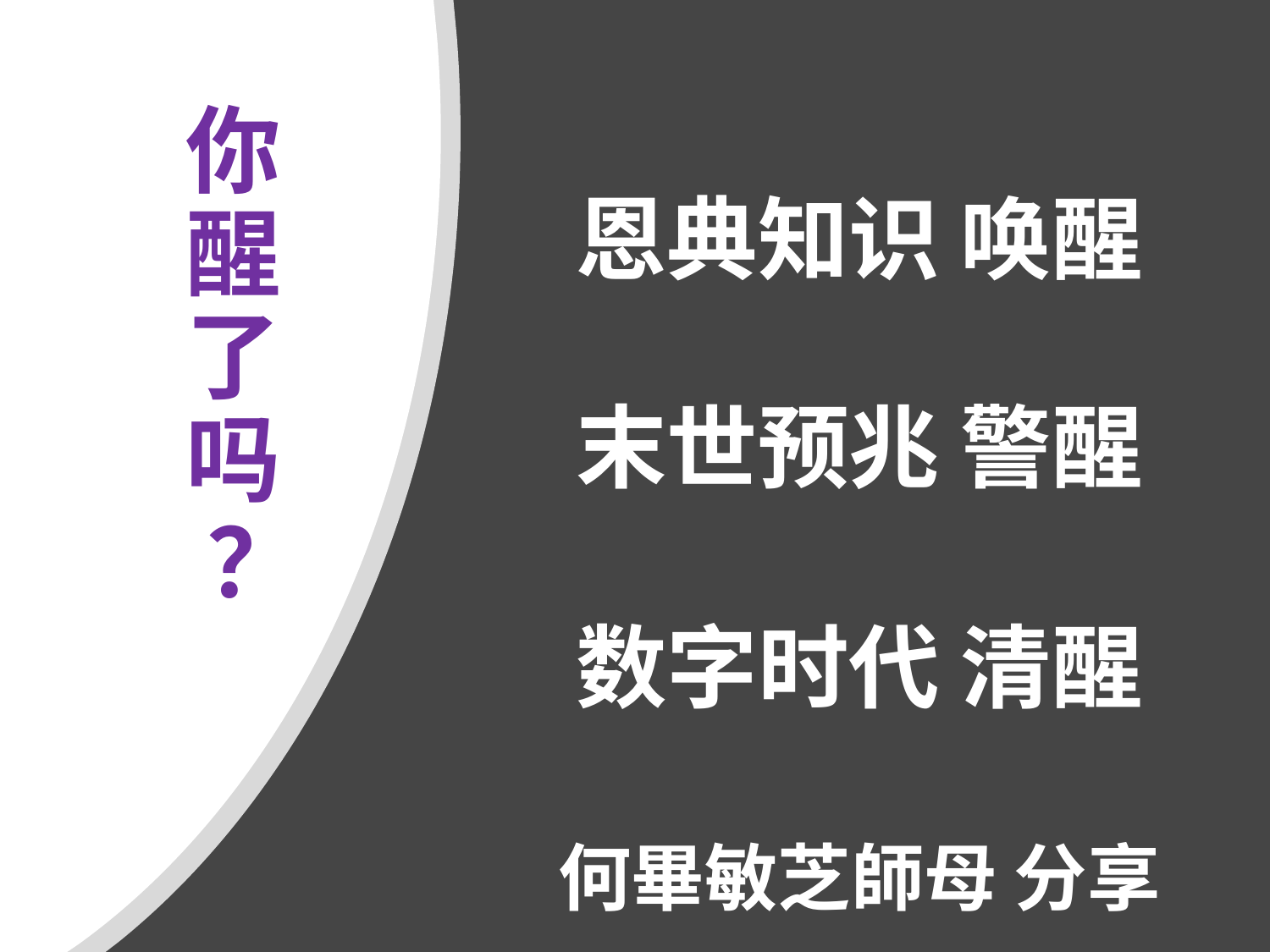

恩典知识 唤醒
末世预兆 警醒

数字时代 清醒

何畢敏芝師母 分享
# 你 醒 了 吗 ？
？